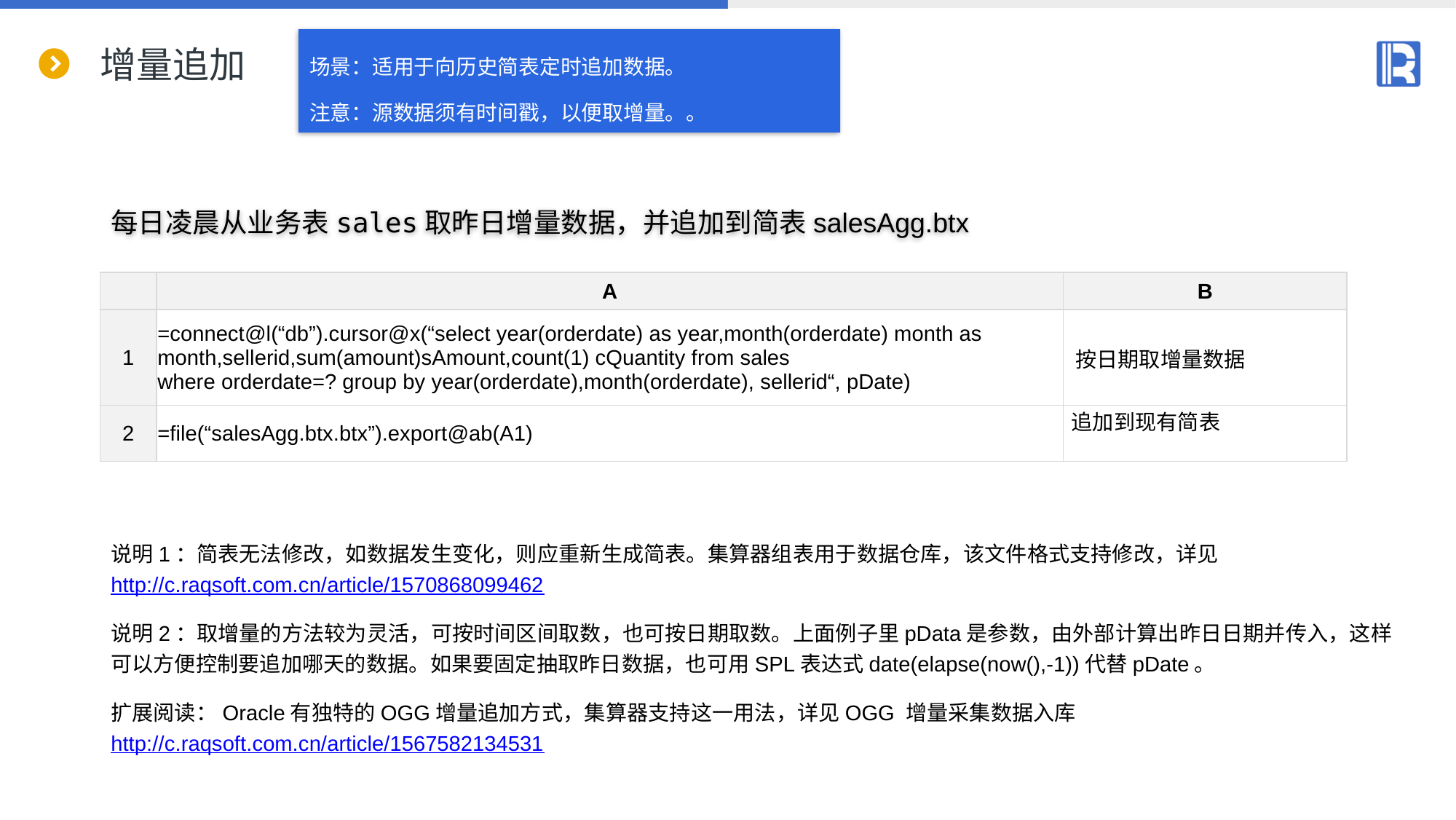

场景：适用于向历史简表定时追加数据。
注意：源数据须有时间戳，以便取增量。。
# 增量追加
每日凌晨从业务表sales取昨日增量数据，并追加到简表salesAgg.btx
|  | A | B |
| --- | --- | --- |
| 1 | =connect@l(“db”).cursor@x(“select year(orderdate) as year,month(orderdate) month as month,sellerid,sum(amount)sAmount,count(1) cQuantity from sales where orderdate=? group by year(orderdate),month(orderdate), sellerid“, pDate) | 按日期取增量数据 |
| 2 | =file(“salesAgg.btx.btx”).export@ab(A1) | 追加到现有简表 |
说明1：简表无法修改，如数据发生变化，则应重新生成简表。集算器组表用于数据仓库，该文件格式支持修改，详见http://c.raqsoft.com.cn/article/1570868099462
说明2：取增量的方法较为灵活，可按时间区间取数，也可按日期取数。上面例子里pData是参数，由外部计算出昨日日期并传入，这样可以方便控制要追加哪天的数据。如果要固定抽取昨日数据，也可用SPL表达式date(elapse(now(),-1))代替pDate。
扩展阅读：Oracle有独特的OGG增量追加方式，集算器支持这一用法，详见OGG 增量采集数据入库http://c.raqsoft.com.cn/article/1567582134531